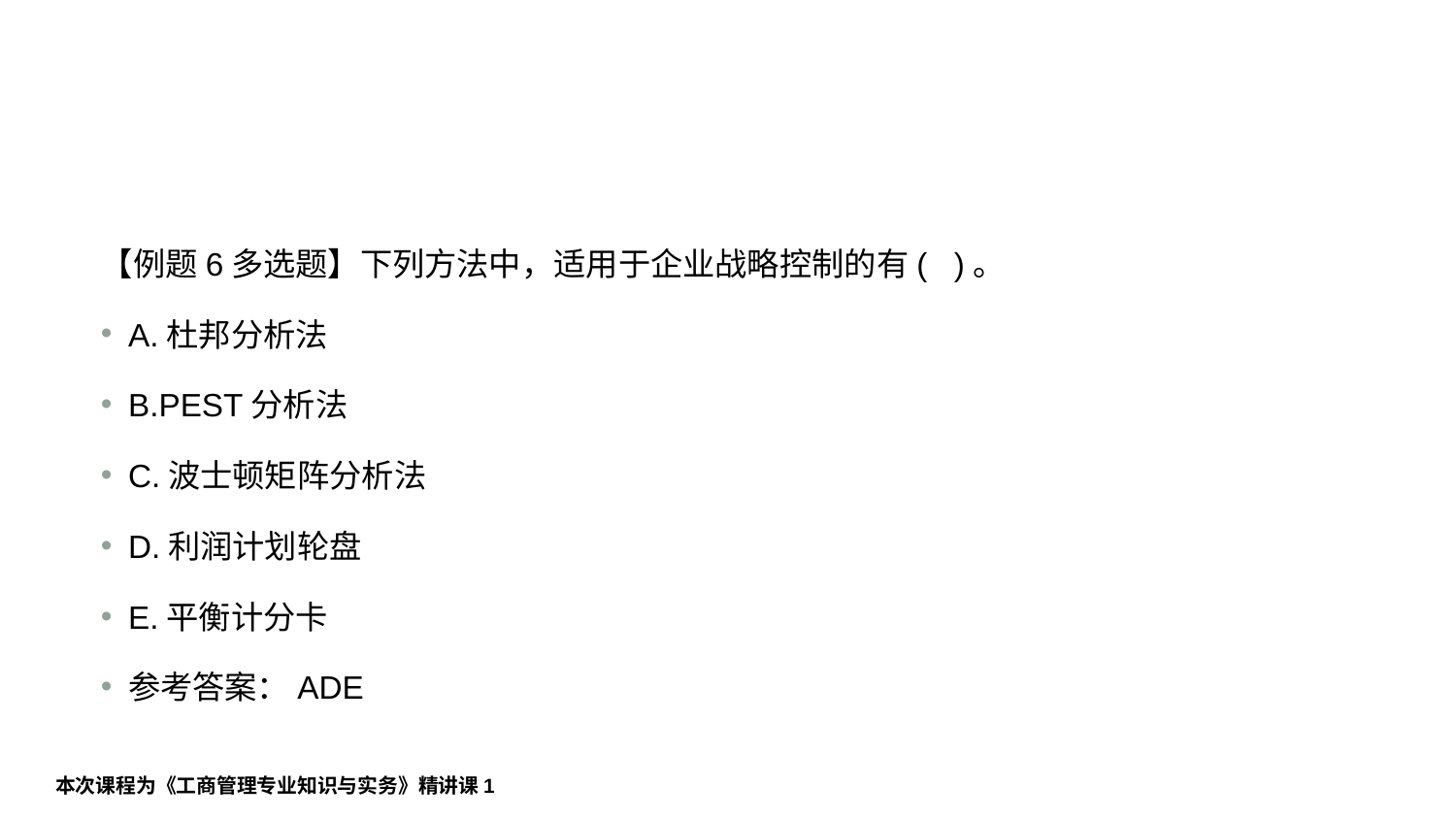

#
【例题6多选题】下列方法中，适用于企业战略控制的有(   )。
A.杜邦分析法
B.PEST分析法
C.波士顿矩阵分析法
D.利润计划轮盘
E.平衡计分卡
参考答案：ADE